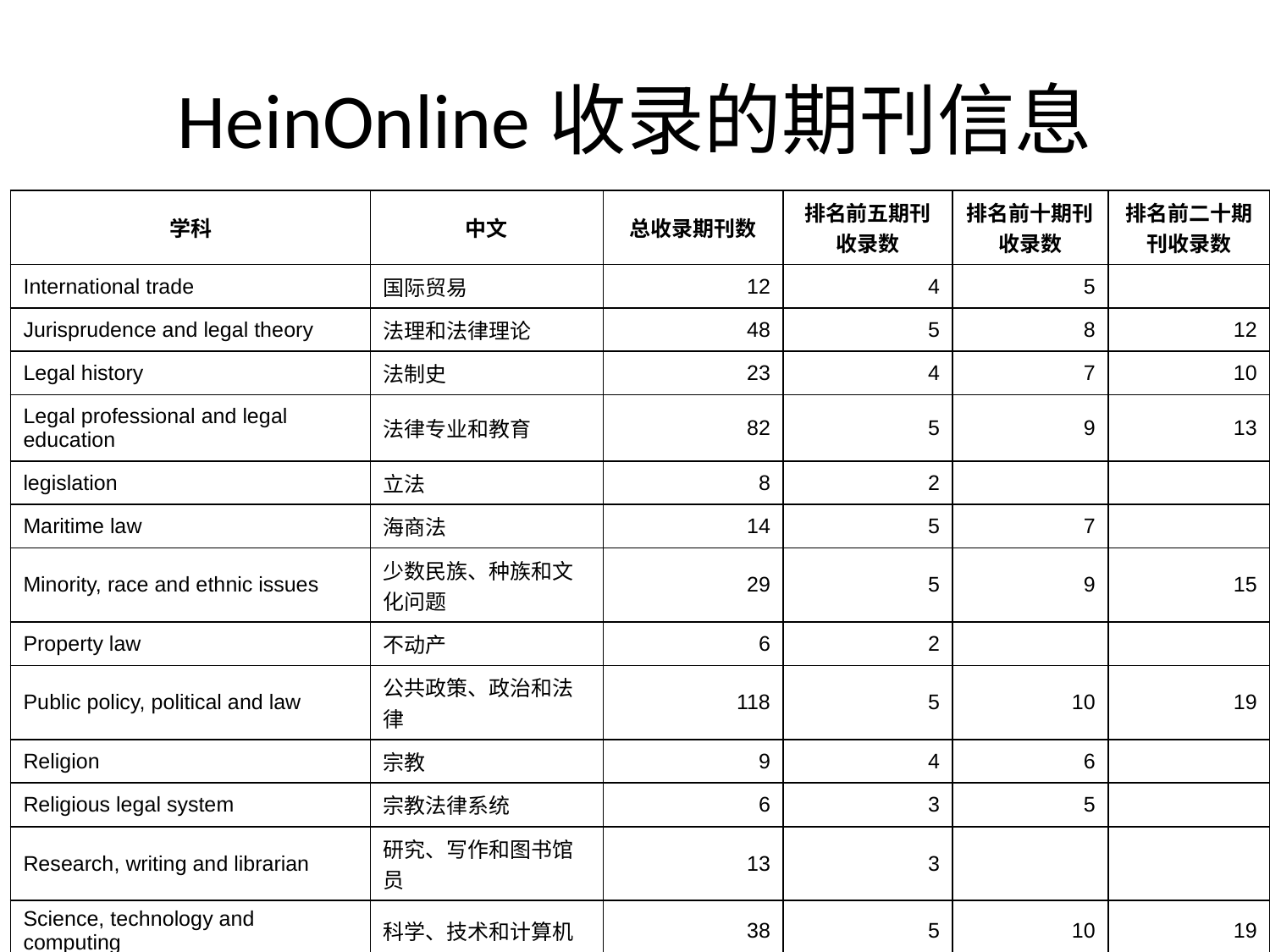

# HeinOnline收录的期刊信息
| 学科 | 中文 | 总收录期刊数 | 排名前五期刊收录数 | 排名前十期刊收录数 | 排名前二十期刊收录数 |
| --- | --- | --- | --- | --- | --- |
| International trade | 国际贸易 | 12 | 4 | 5 |  |
| Jurisprudence and legal theory | 法理和法律理论 | 48 | 5 | 8 | 12 |
| Legal history | 法制史 | 23 | 4 | 7 | 10 |
| Legal professional and legal education | 法律专业和教育 | 82 | 5 | 9 | 13 |
| legislation | 立法 | 8 | 2 |  |  |
| Maritime law | 海商法 | 14 | 5 | 7 |  |
| Minority, race and ethnic issues | 少数民族、种族和文化问题 | 29 | 5 | 9 | 15 |
| Property law | 不动产 | 6 | 2 |  |  |
| Public policy, political and law | 公共政策、政治和法律 | 118 | 5 | 10 | 19 |
| Religion | 宗教 | 9 | 4 | 6 |  |
| Religious legal system | 宗教法律系统 | 6 | 3 | 5 |  |
| Research, writing and librarian | 研究、写作和图书馆员 | 13 | 3 |  |  |
| Science, technology and computing | 科学、技术和计算机 | 38 | 5 | 10 | 19 |
| Social science | 社会科学 | 34 | 4 | 8 | 12 |
| Taxation | 税 | 25 | 4 | 8 |  |
| Tort | 民事侵权 | 5 | 1 |  |  |
| Transpotation | 运输 | 1 | 1 |  |  |
| War, conflicts and military | 战争、冲突和军队 | 12 | 5 | 7 |  |
| General | 综合 | 440 | 5 | 10 | 19 |